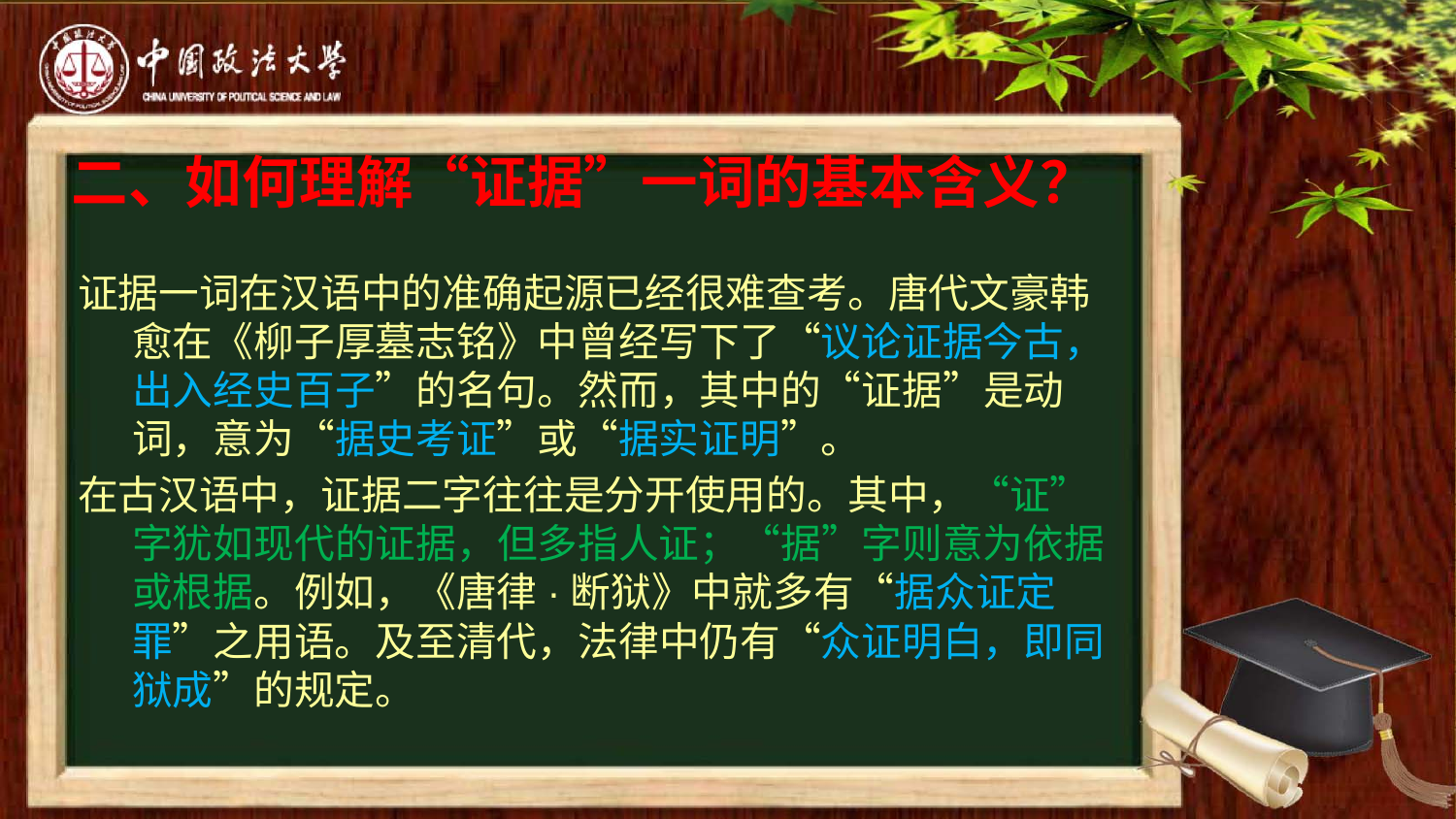

# 二、如何理解“证据”一词的基本含义？
证据一词在汉语中的准确起源已经很难查考。唐代文豪韩愈在《柳子厚墓志铭》中曾经写下了“议论证据今古，出入经史百子”的名句。然而，其中的“证据”是动词，意为“据史考证”或“据实证明”。
在古汉语中，证据二字往往是分开使用的。其中，“证”字犹如现代的证据，但多指人证；“据”字则意为依据或根据。例如，《唐律·断狱》中就多有“据众证定罪”之用语。及至清代，法律中仍有“众证明白，即同狱成”的规定。